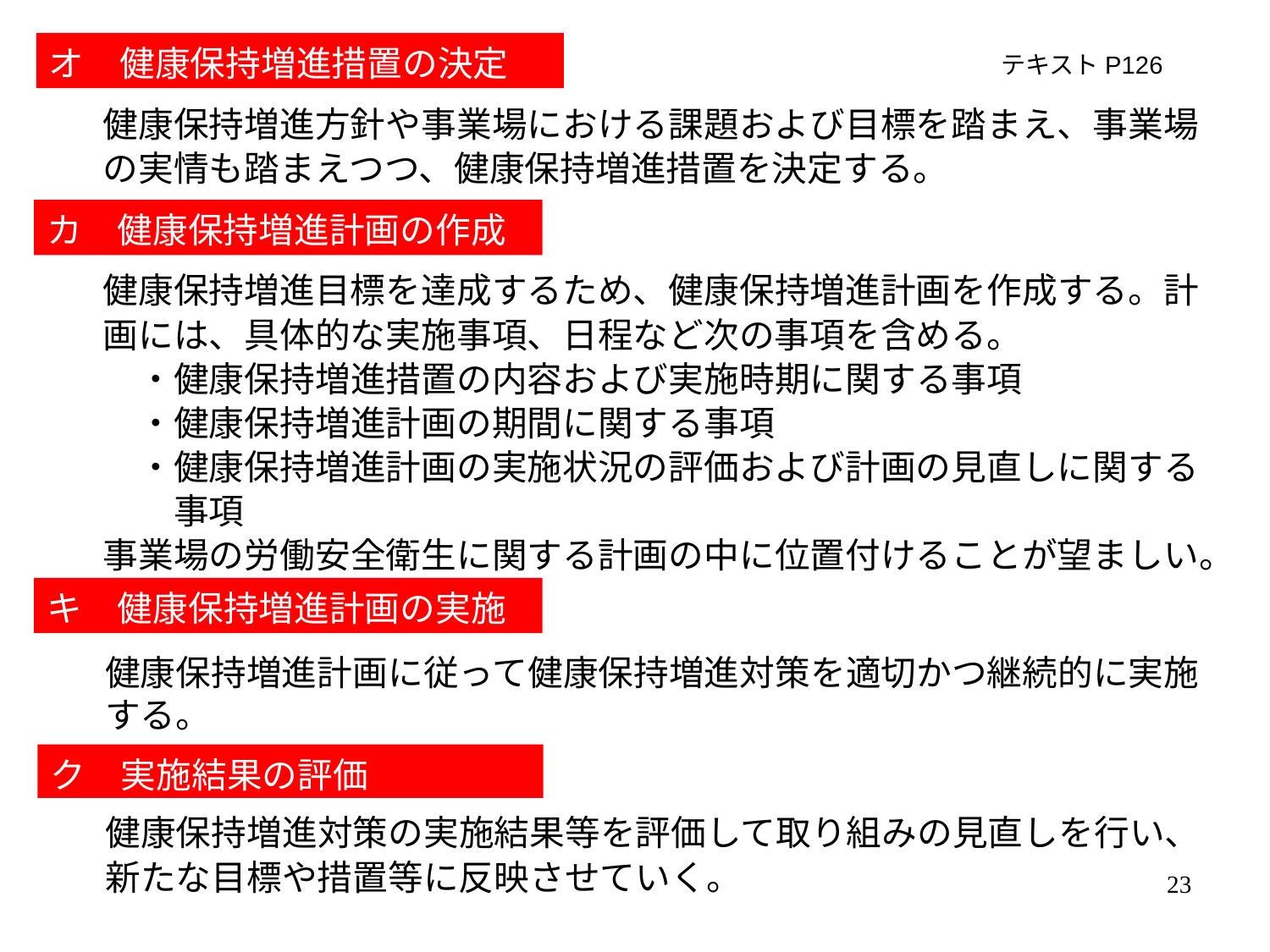

オ　健康保持増進措置の決定
テキストP126
　健康保持増進方針や事業場における課題および目標を踏まえ、事業場
　の実情も踏まえつつ、健康保持増進措置を決定する。

カ　健康保持増進計画の作成
　健康保持増進目標を達成するため、健康保持増進計画を作成する。計
　画には、具体的な実施事項、日程など次の事項を含める。
　　・健康保持増進措置の内容および実施時期に関する事項
　　・健康保持増進計画の期間に関する事項
　　・健康保持増進計画の実施状況の評価および計画の見直しに関する
　　　事項
　事業場の労働安全衛生に関する計画の中に位置付けることが望ましい。
キ　健康保持増進計画の実施
　健康保持増進計画に従って健康保持増進対策を適切かつ継続的に実施
　する。
ク　実施結果の評価
　健康保持増進対策の実施結果等を評価して取り組みの見直しを行い、
　新たな目標や措置等に反映させていく。

23